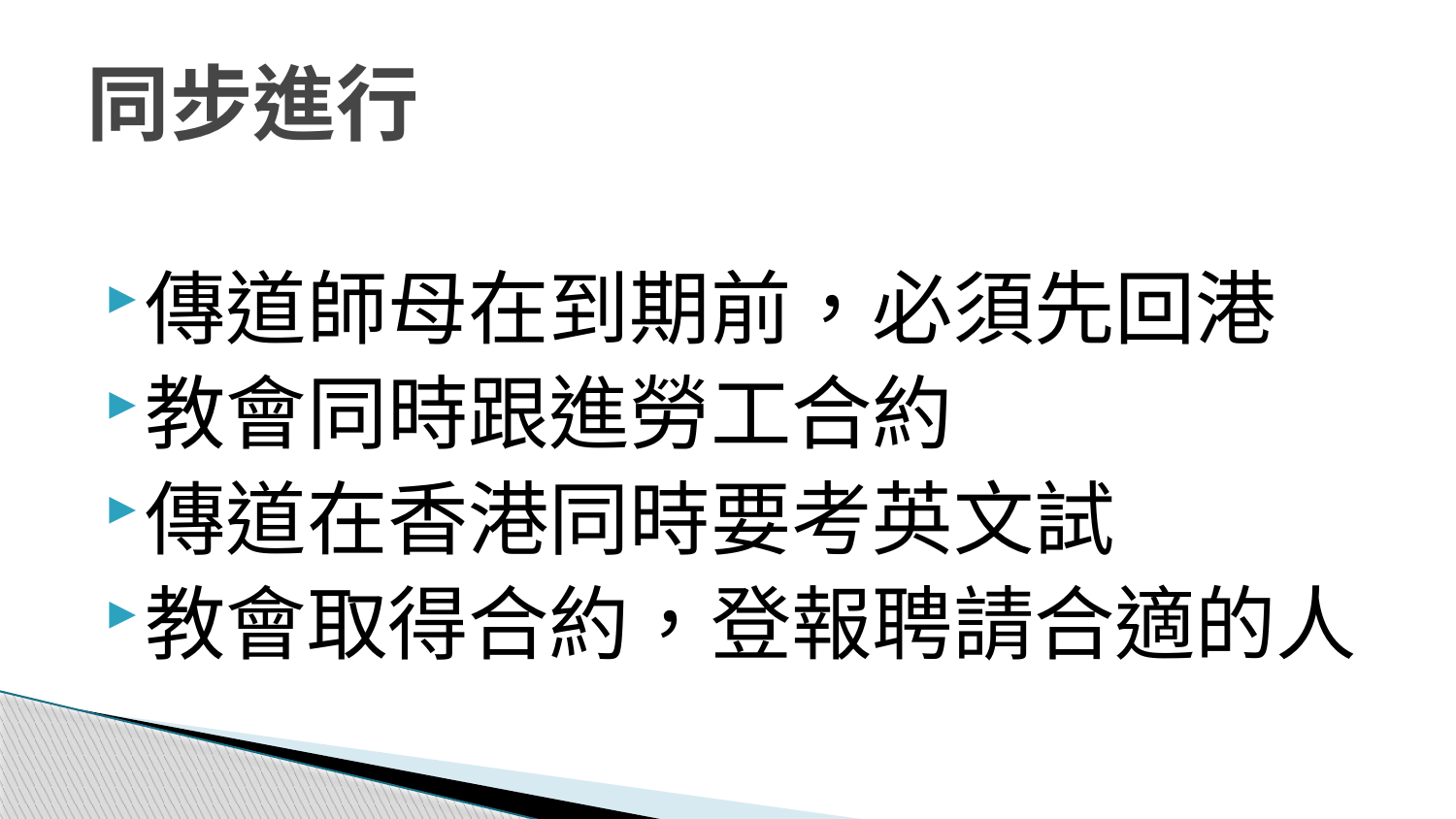

# 同步進行

傳道師母在到期前，必須先回港
教會同時跟進勞工合約
傳道在香港同時要考英文試
教會取得合約，登報聘請合適的人